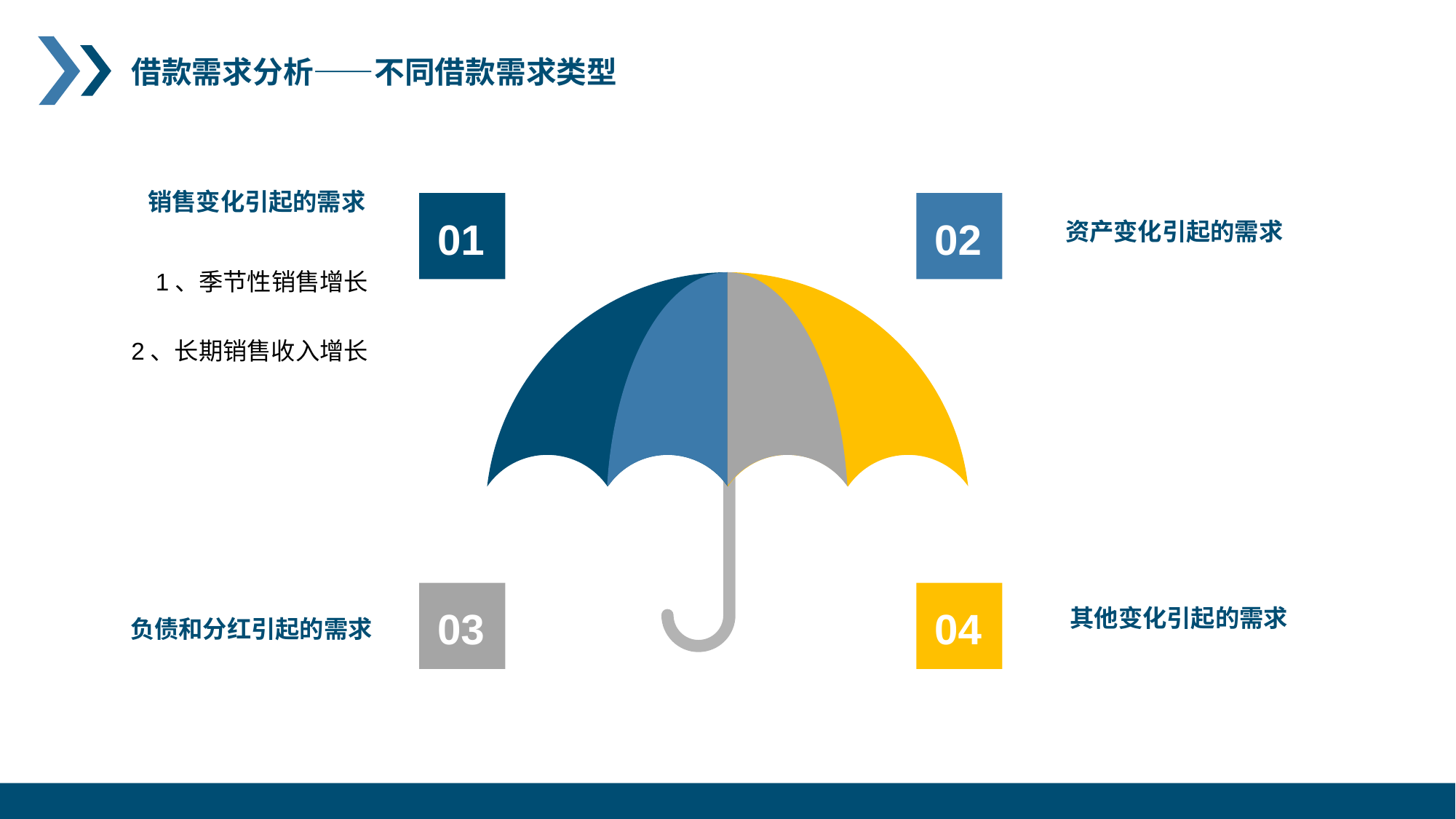

借款需求分析——不同借款需求类型
销售变化引起的需求

01

02
资产变化引起的需求
1、季节性销售增长
2、长期销售收入增长

03

04
其他变化引起的需求
负债和分红引起的需求